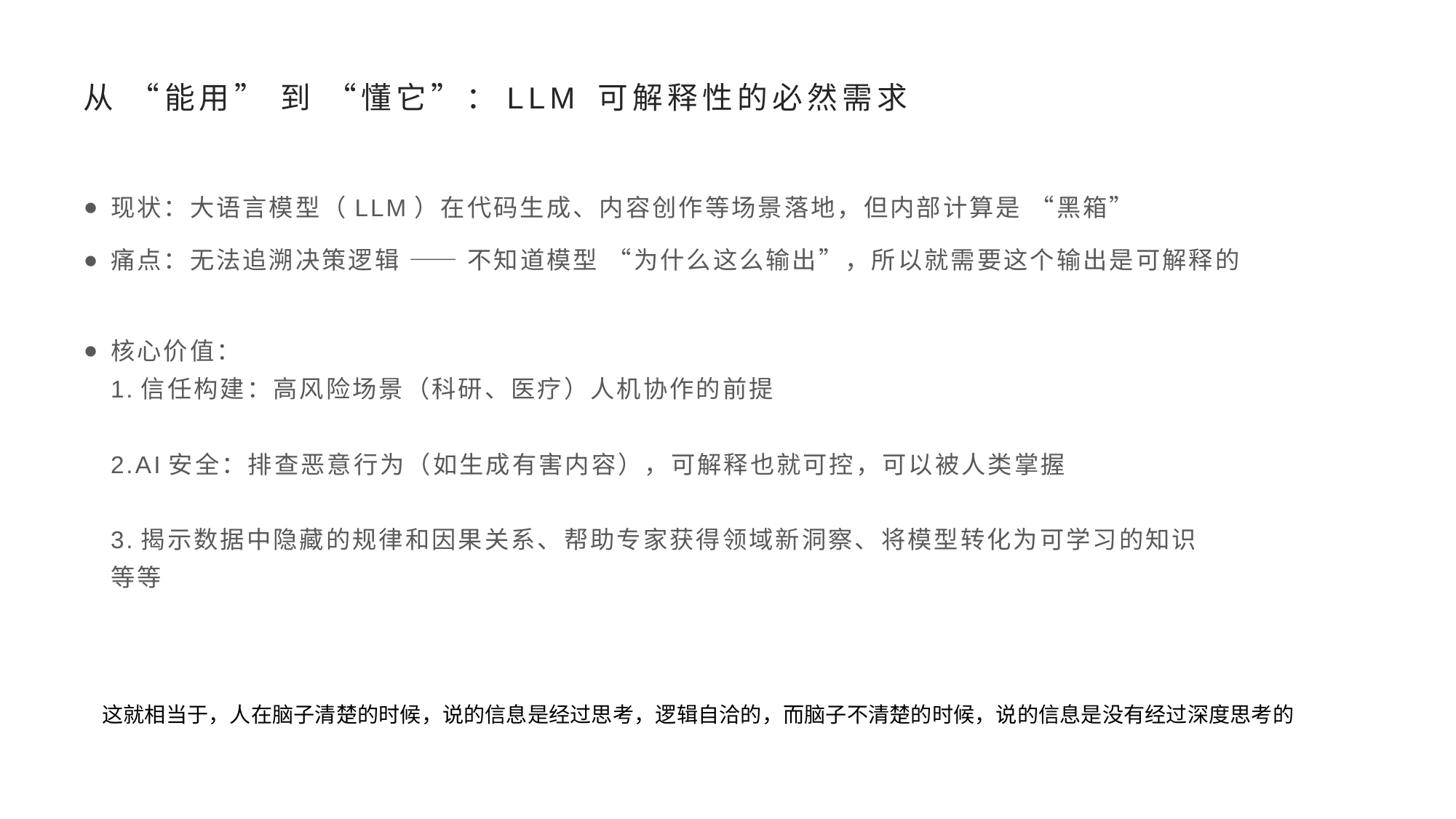

# 从 “能用” 到 “懂它”：LLM 可解释性的必然需求
现状：大语言模型（LLM）在代码生成、内容创作等场景落地，但内部计算是 “黑箱”
痛点：无法追溯决策逻辑 —— 不知道模型 “为什么这么输出”，所以就需要这个输出是可解释的
核心价值：
1.信任构建：高风险场景（科研、医疗）人机协作的前提
2.AI安全：排查恶意行为（如生成有害内容），可解释也就可控，可以被人类掌握
3.揭示数据中隐藏的规律和因果关系、帮助专家获得领域新洞察、将模型转化为可学习的知识
等等

这就相当于，人在脑子清楚的时候，说的信息是经过思考，逻辑自洽的，而脑子不清楚的时候，说的信息是没有经过深度思考的